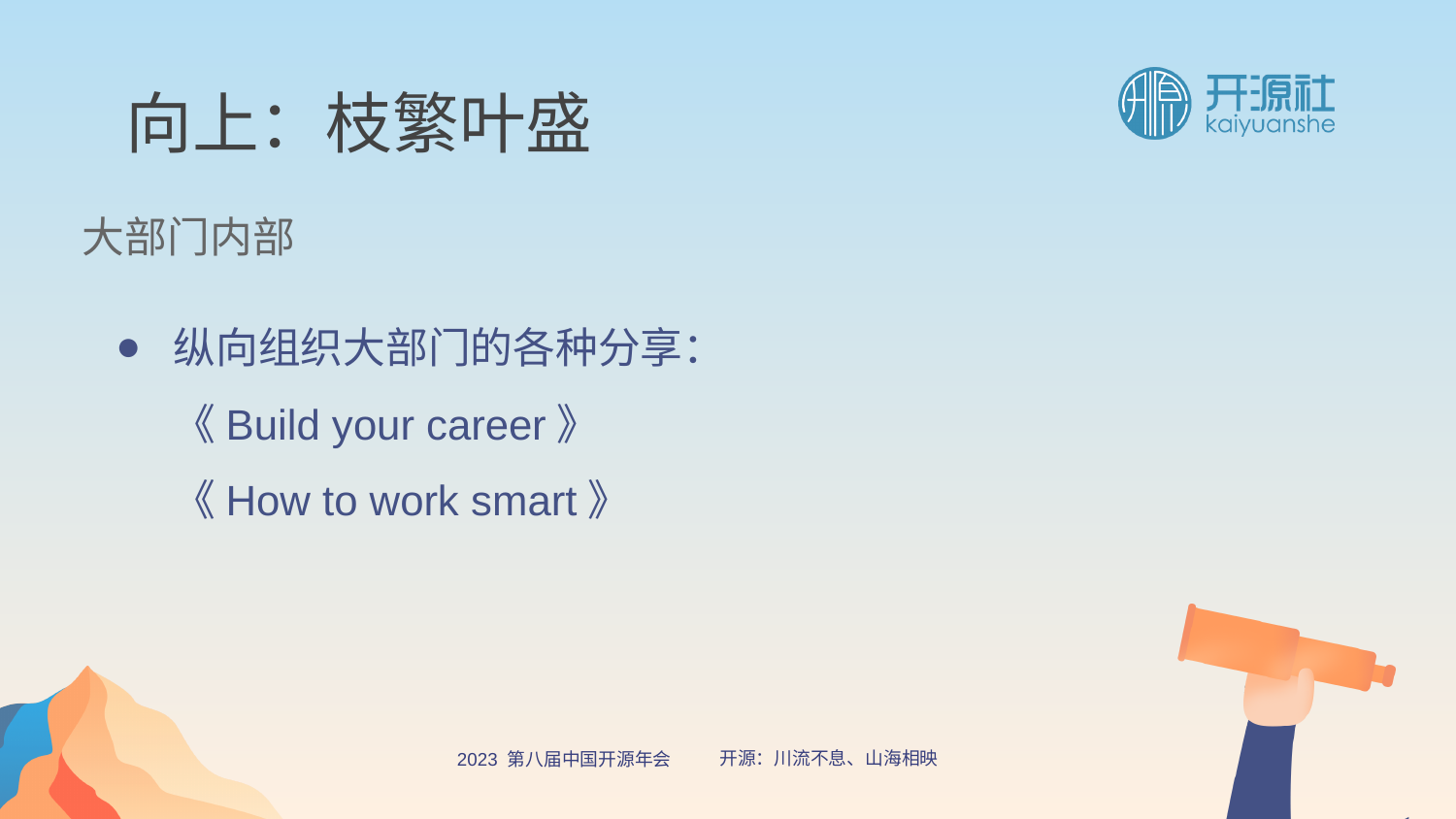

向上：枝繁叶盛
大部门内部
纵向组织大部门的各种分享：
《Build your career》
《How to work smart》